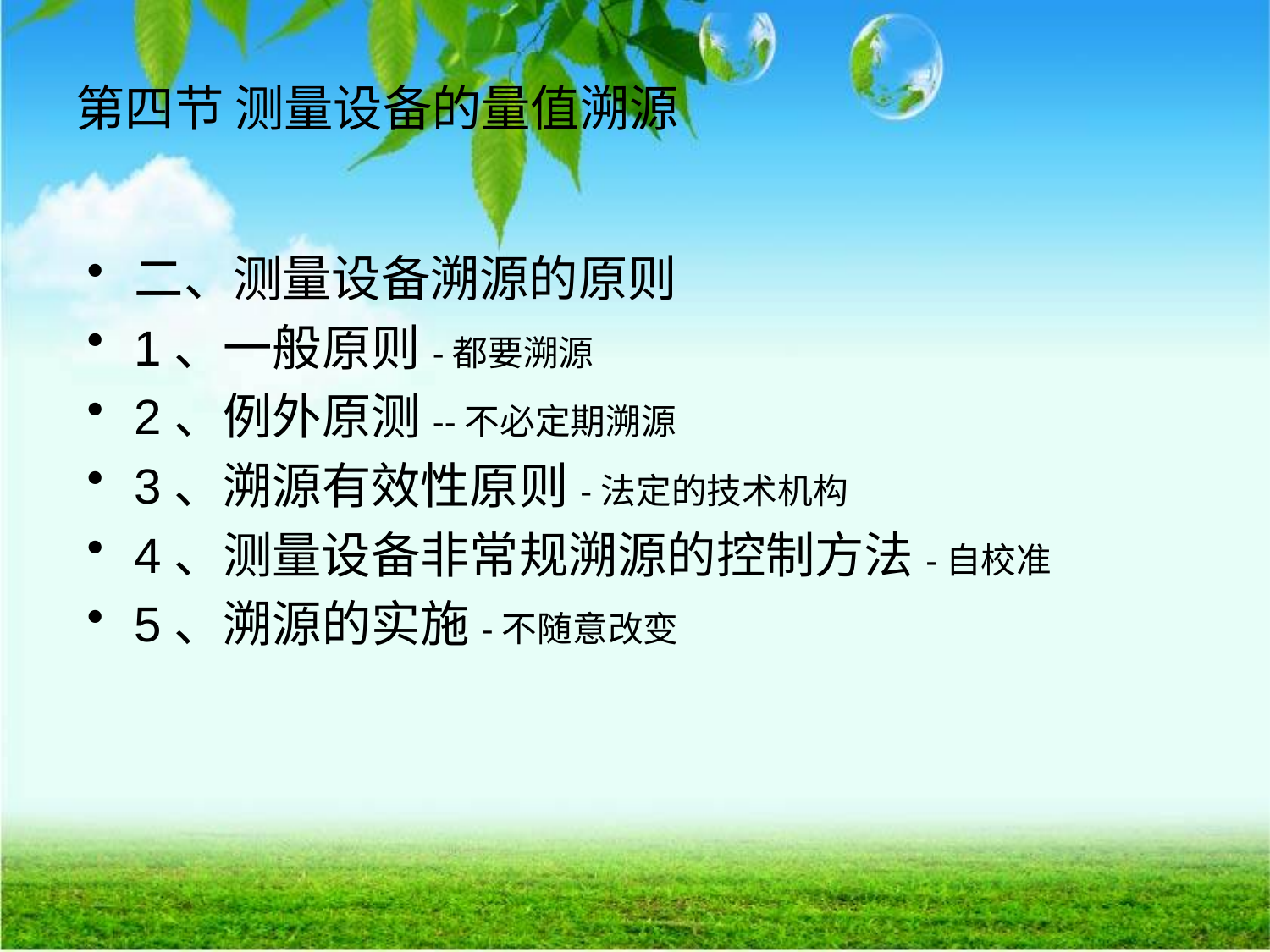

# 第四节 测量设备的量值溯源
二、测量设备溯源的原则
1、一般原则-都要溯源
2、例外原测--不必定期溯源
3、溯源有效性原则-法定的技术机构
4、测量设备非常规溯源的控制方法-自校准
5、溯源的实施-不随意改变